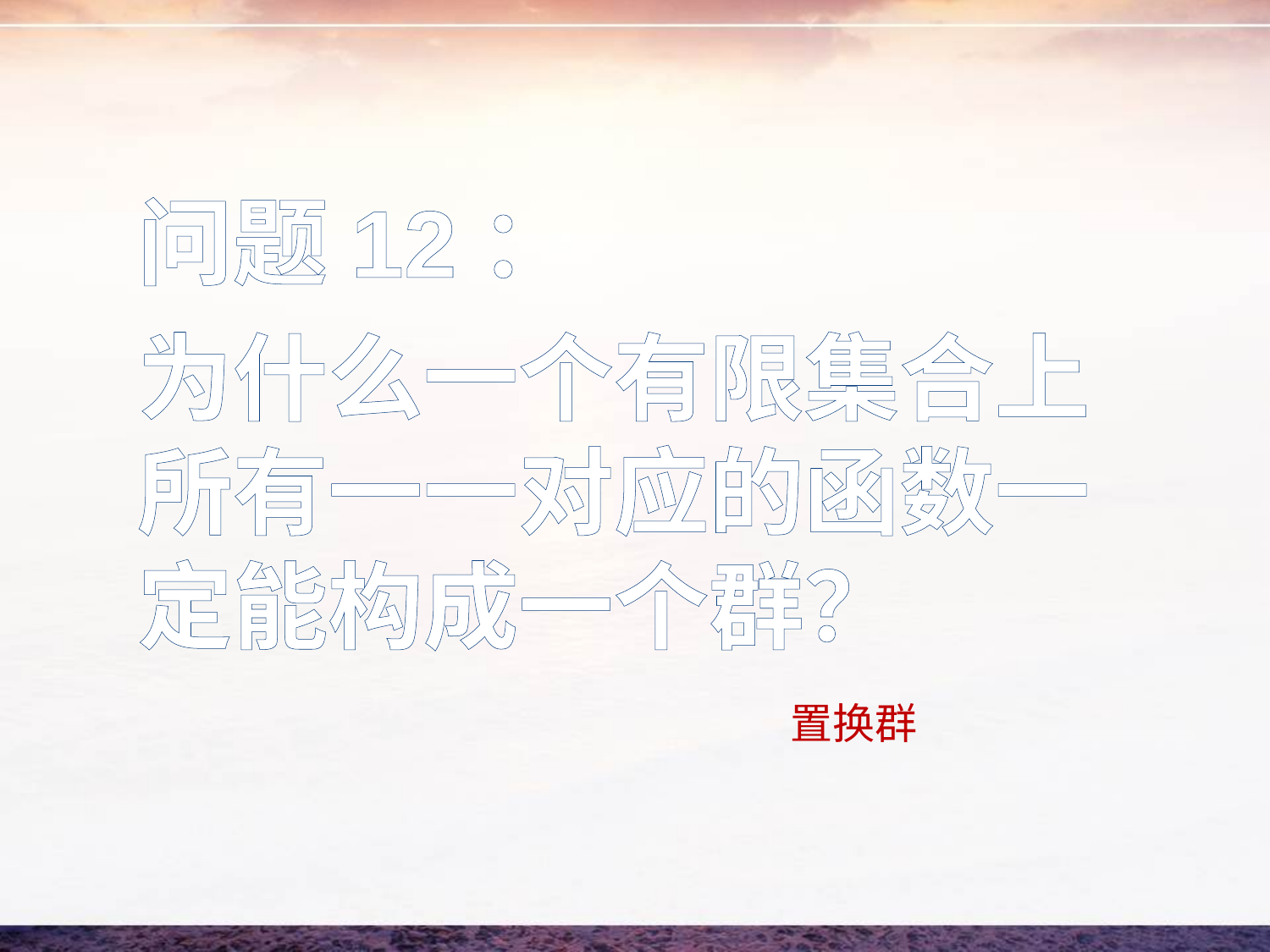

问题12：
为什么一个有限集合上所有一一对应的函数一定能构成一个群？
置换群